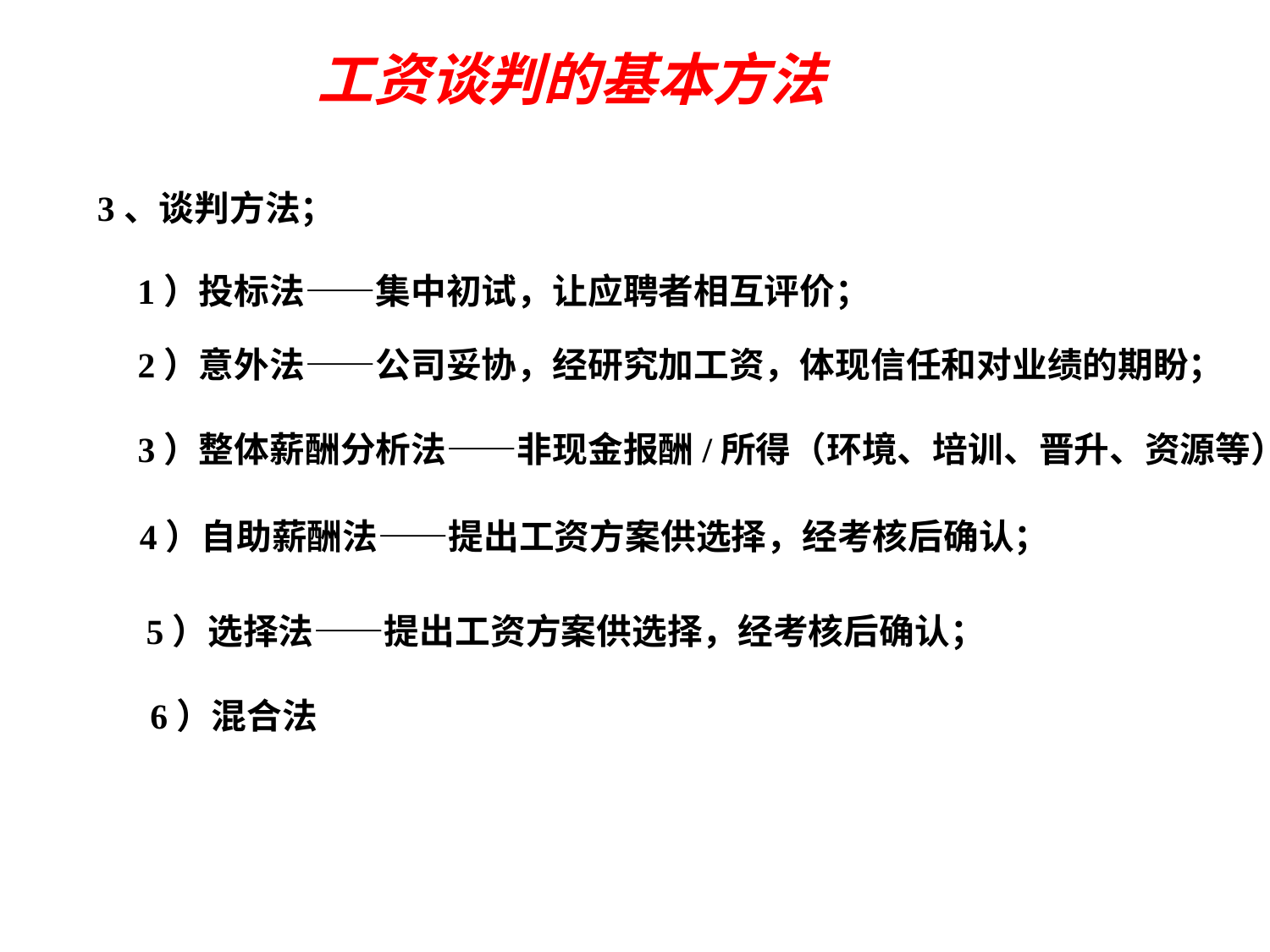

工资谈判的基本方法
3、谈判方法；
1）投标法——集中初试，让应聘者相互评价；
2）意外法——公司妥协，经研究加工资，体现信任和对业绩的期盼；
3）整体薪酬分析法——非现金报酬/所得（环境、培训、晋升、资源等）；
4）自助薪酬法——提出工资方案供选择，经考核后确认；
5）选择法——提出工资方案供选择，经考核后确认；
6）混合法